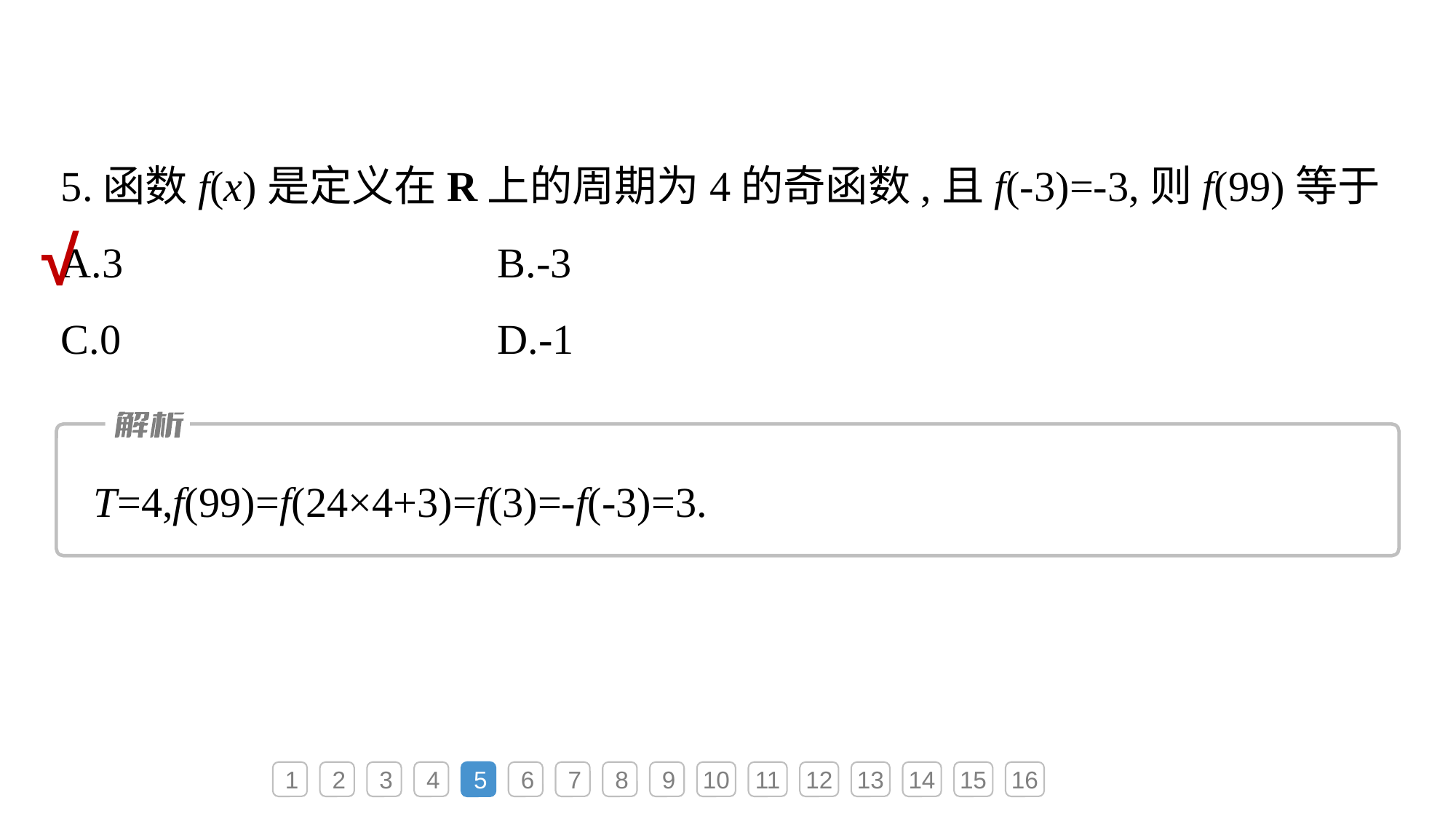

5.函数f(x)是定义在R上的周期为4的奇函数,且f(-3)=-3,则f(99)等于
A.3			B.-3
C.0			D.-1
√

T=4,f(99)=f(24×4+3)=f(3)=-f(-3)=3.
1
2
3
4
5
6
7
8
9
10
11
12
13
14
15
16